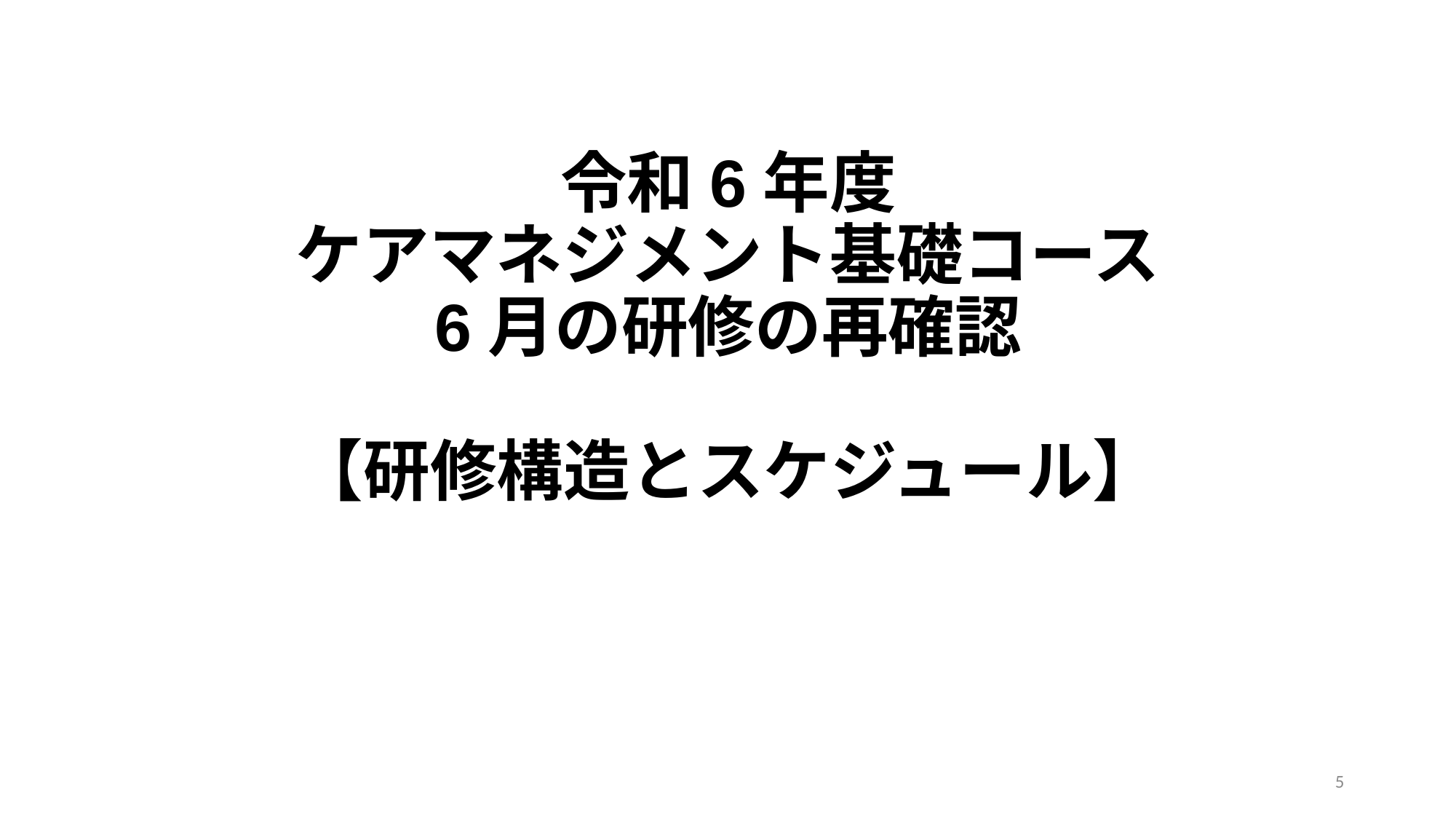

# 令和6年度 ケアマネジメント基礎コース 6月の研修の再確認 【研修構造とスケジュール】
5